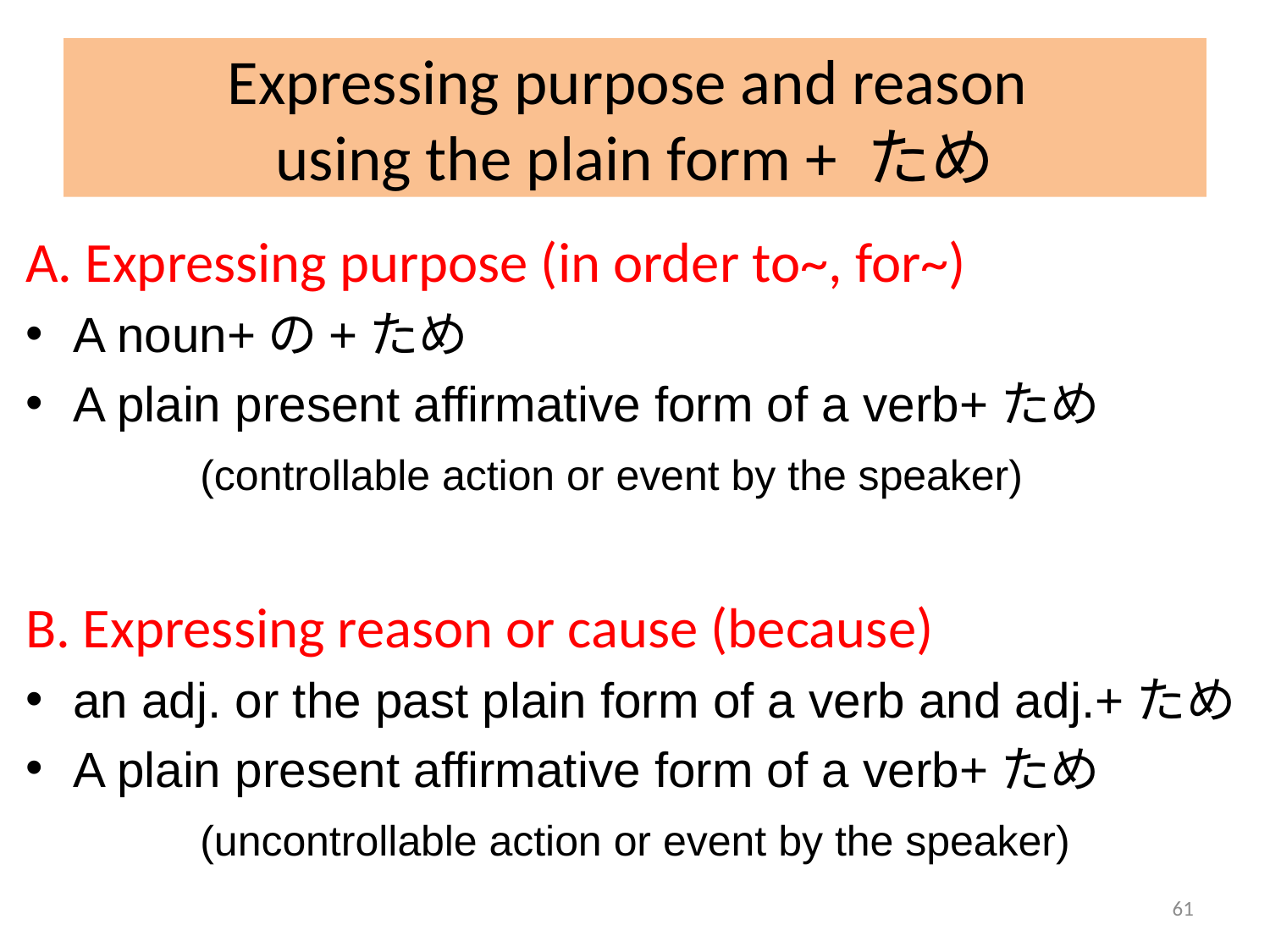

# Expressing purpose and reason using the plain form + ため
A. Expressing purpose (in order to~, for~)
A noun+の+ため
A plain present affirmative form of a verb+ため
		(controllable action or event by the speaker)

B. Expressing reason or cause (because)
an adj. or the past plain form of a verb and adj.+ため
A plain present affirmative form of a verb+ため
		(uncontrollable action or event by the speaker)

61